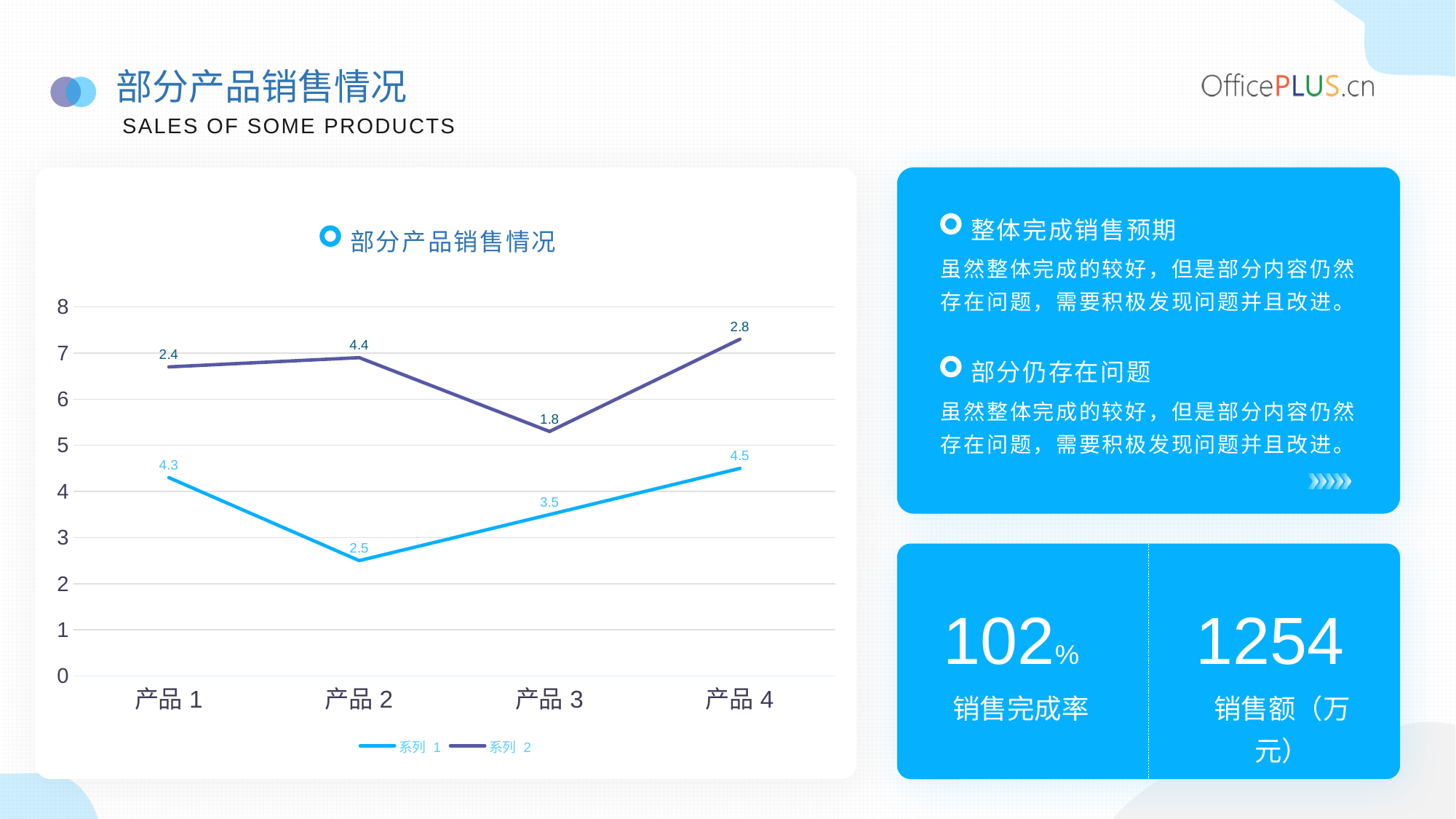

部分产品销售情况
SALES OF SOME PRODUCTS

整体完成销售预期
部分产品销售情况

虽然整体完成的较好，但是部分内容仍然存在问题，需要积极发现问题并且改进。

### Chart

| Category | 系列 1 | 系列 2 |
|---|---|---|
| 产品1 | 4.3 | 2.4 |
| 产品2 | 2.5 | 4.4 |
| 产品3 | 3.5 | 1.8 |
| 产品4 | 4.5 | 2.8 |
部分仍存在问题

虽然整体完成的较好，但是部分内容仍然存在问题，需要积极发现问题并且改进。

102%
1254
销售完成率
销售额（万元）